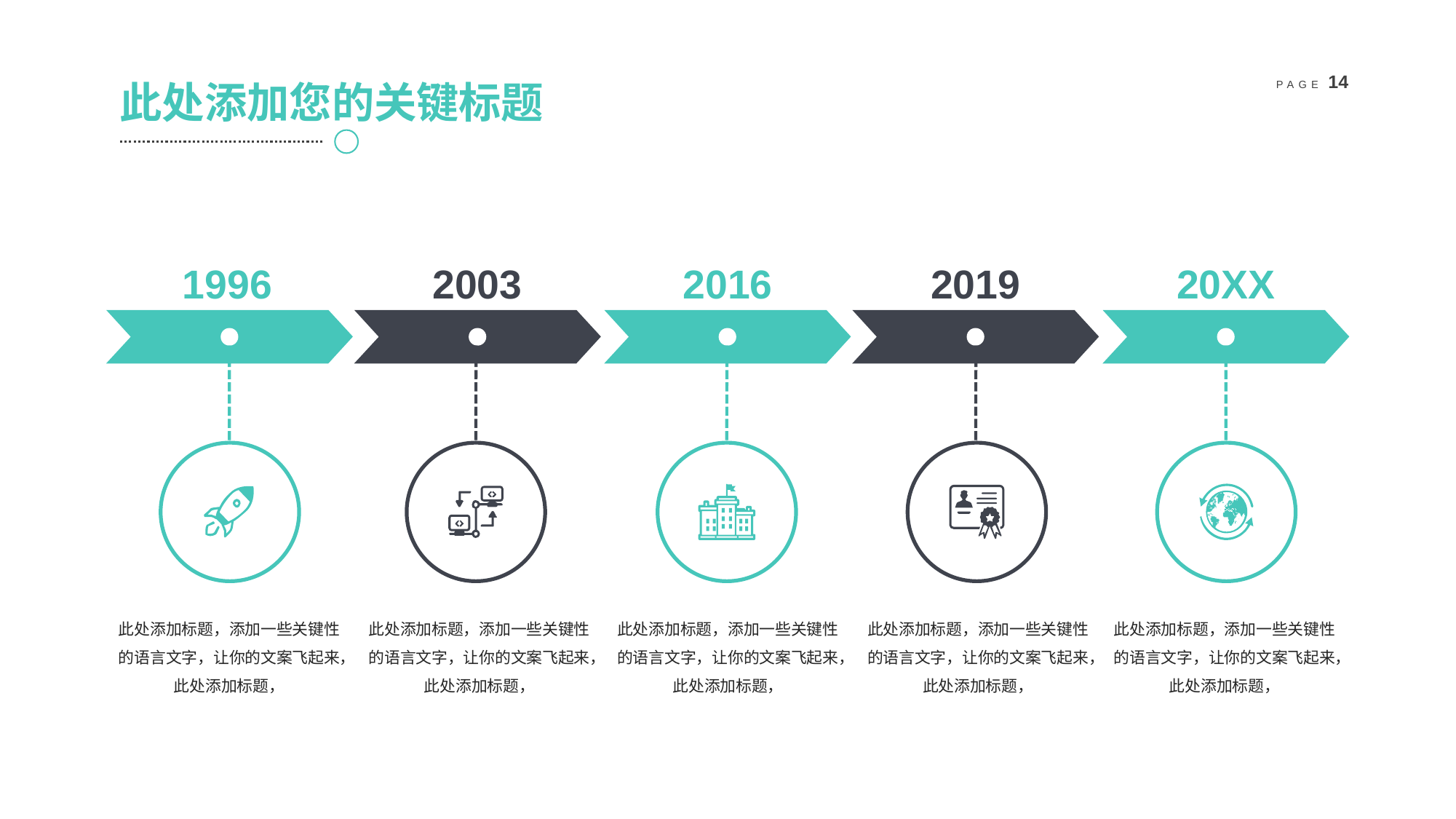

此处添加您的关键标题

1996
2003
2016
2019
20XX

此处添加标题，添加一些关键性的语言文字，让你的文案飞起来，此处添加标题，
此处添加标题，添加一些关键性的语言文字，让你的文案飞起来，此处添加标题，
此处添加标题，添加一些关键性的语言文字，让你的文案飞起来，此处添加标题，
此处添加标题，添加一些关键性的语言文字，让你的文案飞起来，此处添加标题，
此处添加标题，添加一些关键性的语言文字，让你的文案飞起来，此处添加标题，